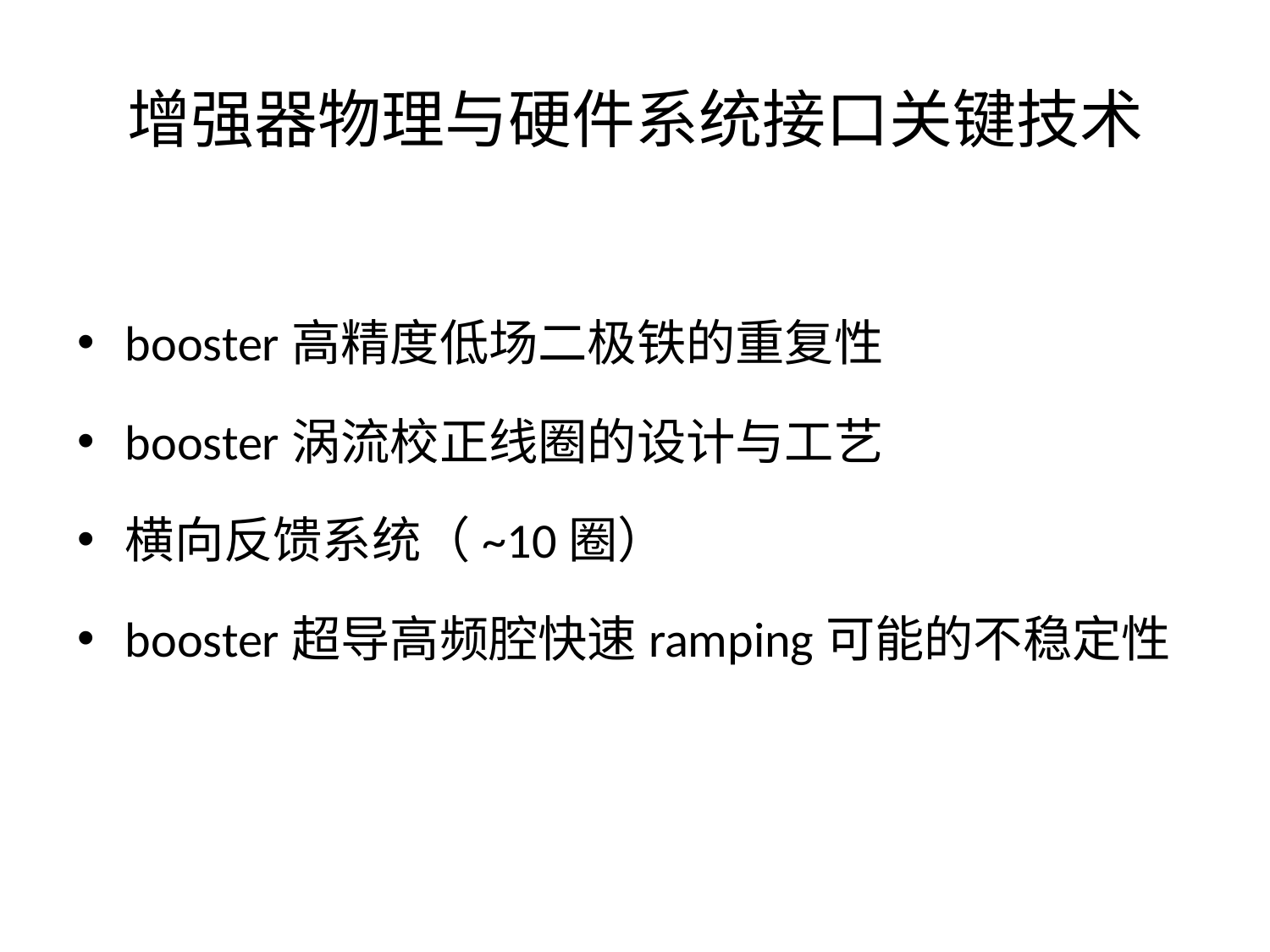

# 增强器物理与硬件系统接口关键技术
booster高精度低场二极铁的重复性
booster涡流校正线圈的设计与工艺
横向反馈系统（~10圈）
booster超导高频腔快速ramping可能的不稳定性